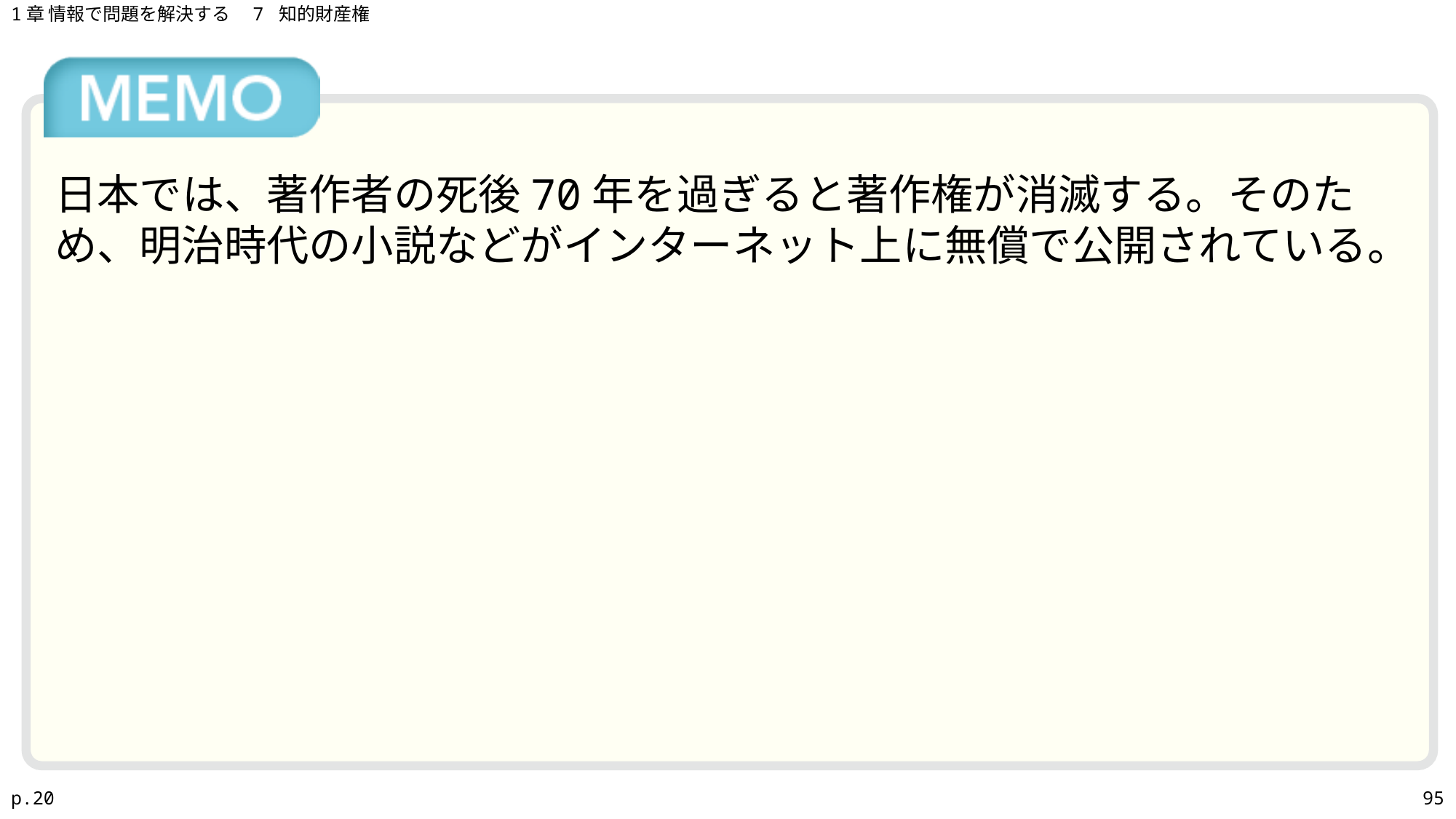

1章 情報で問題を解決する　7 知的財産権
日本では、著作者の死後70年を過ぎると著作権が消滅する。そのため、明治時代の小説などがインターネット上に無償で公開されている。
p.20
95